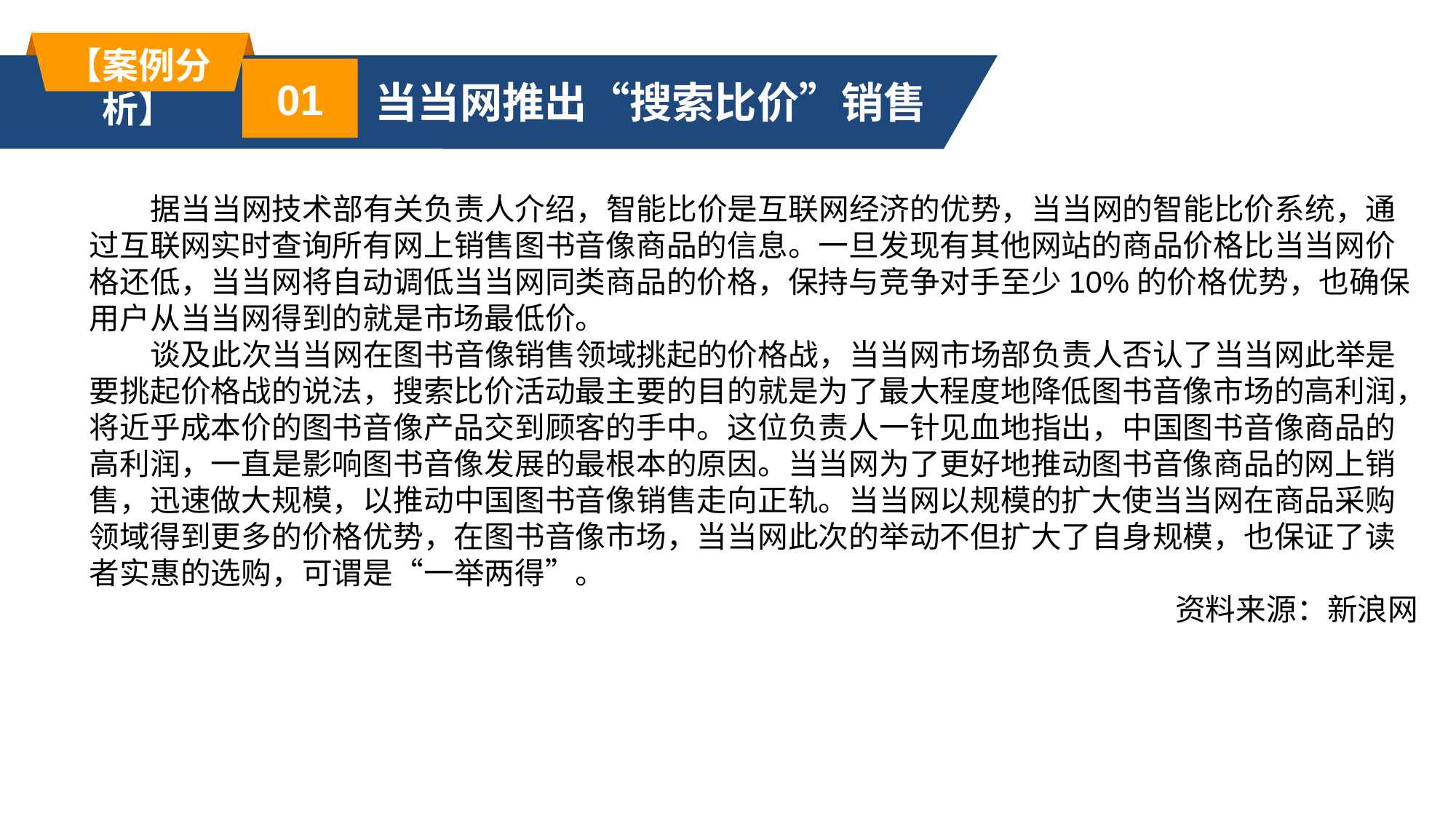

【案例分析】

01
当当网推出“搜索比价”销售
        据当当网技术部有关负责人介绍，智能比价是互联网经济的优势，当当网的智能比价系统，通过互联网实时查询所有网上销售图书音像商品的信息。一旦发现有其他网站的商品价格比当当网价格还低，当当网将自动调低当当网同类商品的价格，保持与竞争对手至少10%的价格优势，也确保用户从当当网得到的就是市场最低价。
        谈及此次当当网在图书音像销售领域挑起的价格战，当当网市场部负责人否认了当当网此举是要挑起价格战的说法，搜索比价活动最主要的目的就是为了最大程度地降低图书音像市场的高利润，将近乎成本价的图书音像产品交到顾客的手中。这位负责人一针见血地指出，中国图书音像商品的高利润，一直是影响图书音像发展的最根本的原因。当当网为了更好地推动图书音像商品的网上销售，迅速做大规模，以推动中国图书音像销售走向正轨。当当网以规模的扩大使当当网在商品采购领域得到更多的价格优势，在图书音像市场，当当网此次的举动不但扩大了自身规模，也保证了读者实惠的选购，可谓是“一举两得”。
资料来源：新浪网